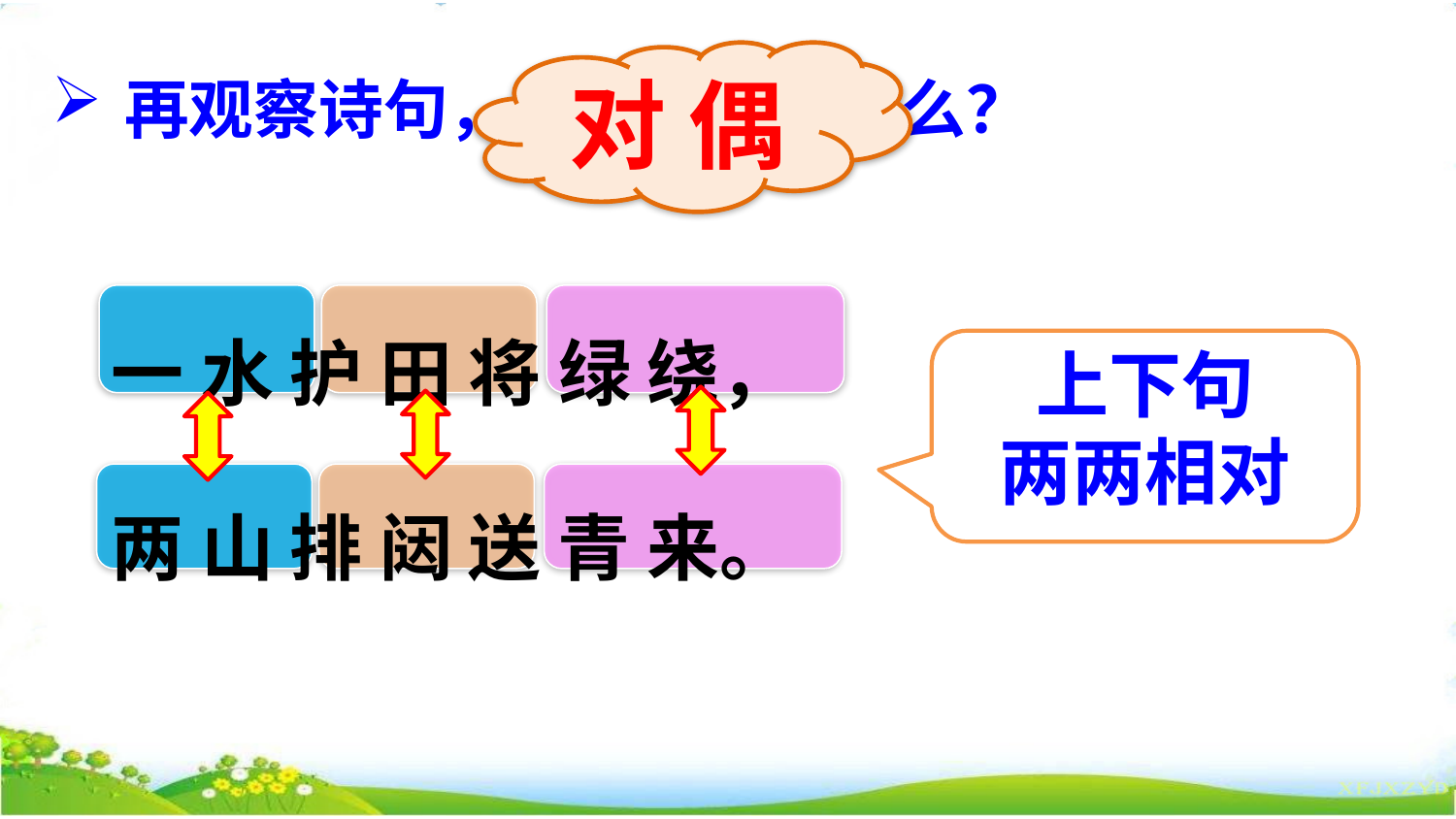

对 偶
再观察诗句，你还发现了什么？
仅在淘宝销售
小凤教学
仅在淘宝店铺销售：https://shop488691149.taobao.com
https://shop488691149.taobao.com
小凤教学资源店
微信：XFJXZYD
小凤教学
小凤教学
小凤教学
小凤教学资源店
小凤教学资源店
小凤教学资源店
微信：XFJXZYD
小凤教学
https://shop488691149.taobao.com
微信：XFJXZYD
小凤教学资源店
微信：XFJXZYD
微信：XFJXZYD
小凤教学
微信：XFJXZYD
小凤教学资源店
小凤教学
https://shop488691149.taobao.com
https://shop488691149.taobao.com
https://shop488691149.taobao.com
小凤教学资源店
盗用小凤课件可耻
小凤教学资源店
一 水 护 田 将 绿 绕，
两 山 排 闼 送 青 来。
https://shop488691149.taobao.com
小凤教学资源店
小凤教学
https://shop488691149.taobao.com
小凤教学资源店
微信：XFJXZYD
https://shop488691149.taobao.com
小凤制作
小凤教学

小凤教学资源店
https://shop488691149.taobao.com
小凤教学
https://shop488691149.taobao.com
https://shop488691149.taobao.com
小凤教学资源店
鄙视盗用小凤课件

上下句
两两相对
小凤教学资源店
https://shop488691149.taobao.com
微信：XFJXZYD
小凤教学
小凤教学
https://shop488691149.taobao.com

小凤教学资源店
小凤教学资源店
唯一店铺
小凤教学资源店
https://shop488691149.taobao.com

小凤教学
微信：XFJXZYD
鄙视盗用小凤课件
https://shop488691149.taobao.com
盗用小凤课件可耻
微信：XFJXZYD
小凤教学
小凤教学
https://shop488691149.taobao.com
小凤教学
淘宝店铺https://shop488691149.taobao.com
小凤教学
微信：XFJXZYD
小凤教学资源店

https://shop488691149.taobao.com
微信：XFJXZYD
小凤教学
小凤教学资源店
小凤教学
https://shop488691149.taobao.com
淘宝店铺：小凤教学资源店
小凤教学资源店
微信：XFJXZYD
微信：XFJXZYD
小凤教学资源店
盗用小凤课件可耻
鄙视盗用小凤课件
小凤教学资源店
小凤教学资源店
小凤教学资源店
小凤教学资源店
小凤教学资源店
微信：XFJXZYD
小凤教学资源店
小凤教学
小凤教学
小凤教学
盗用小凤课件可耻
淘宝店铺：https://shop488691149.taobao.com
淘宝唯一店铺：https://shop488691149.taobao.com